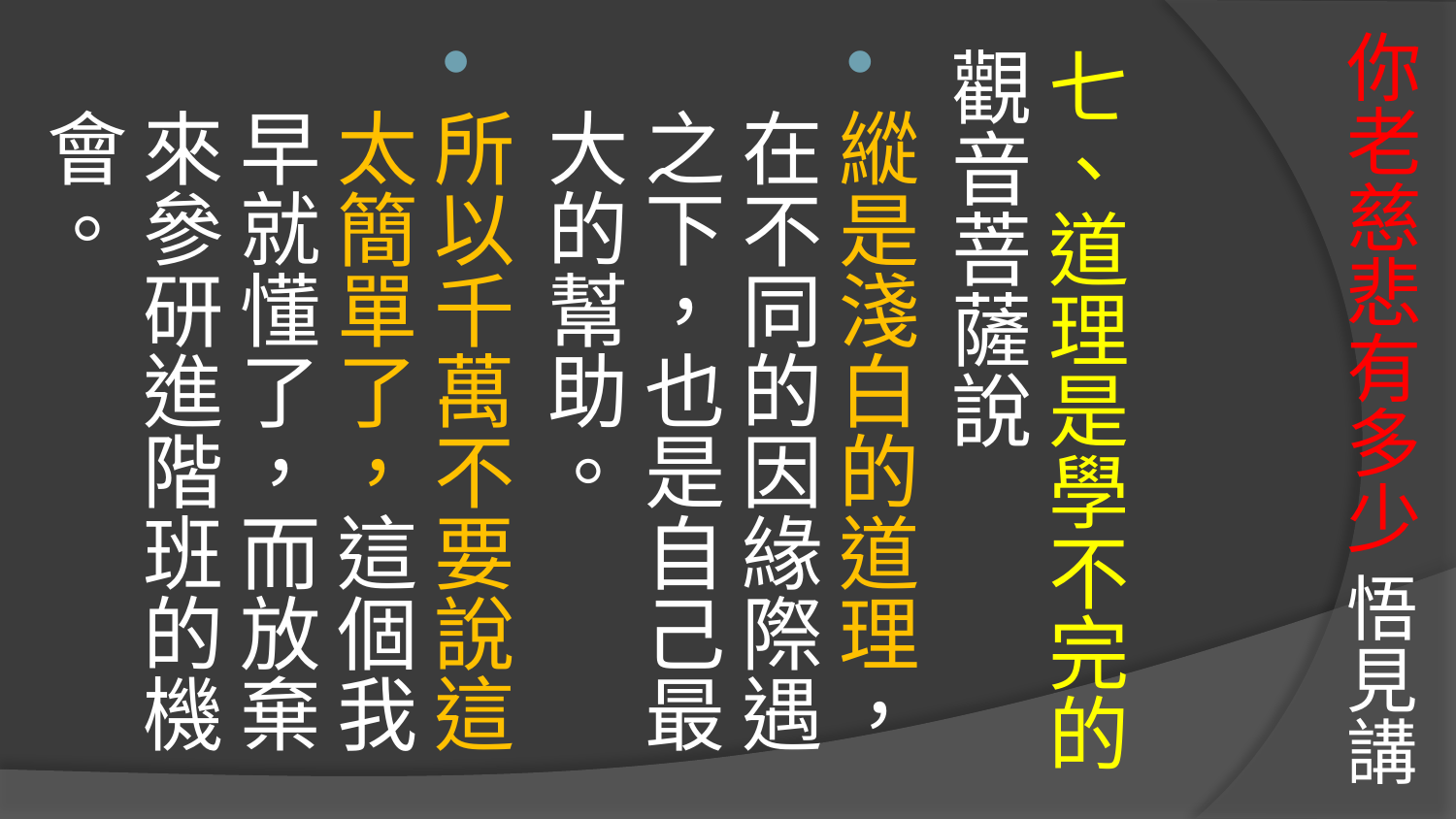

# 你老慈悲有多少 悟見講
七、道理是學不完的觀音菩薩說
縱是淺白的道理，在不同的因緣際遇之下，也是自己最大的幫助。
所以千萬不要說這太簡單了，這個我早就懂了，而放棄來參研進階班的機會。